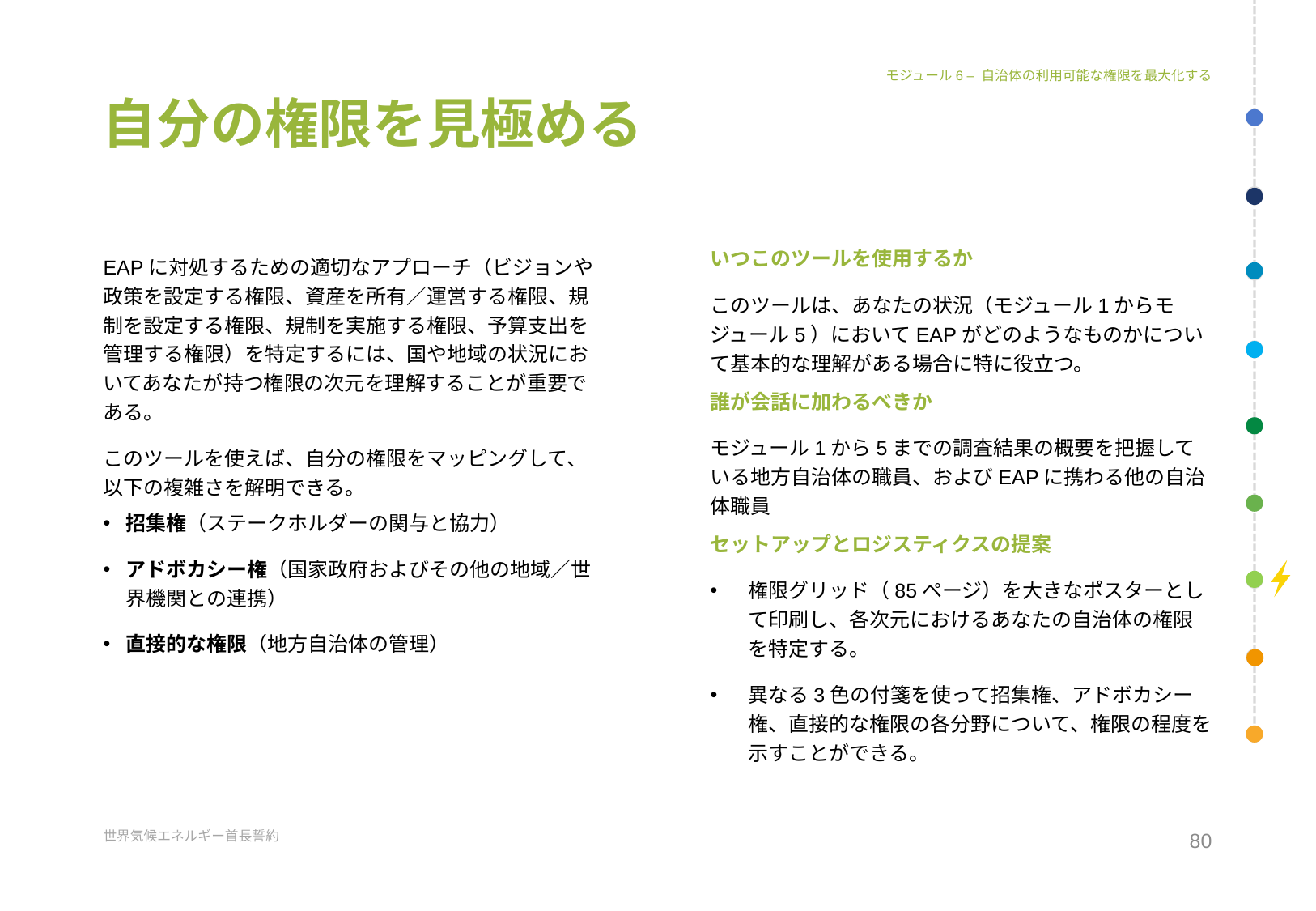

モジュール6 – 自治体の利用可能な権限を最大化する
# 自分の権限を見極める

いつこのツールを使用するか
このツールは、あなたの状況（モジュール1からモジュール5）においてEAPがどのようなものかについて基本的な理解がある場合に特に役立つ。
誰が会話に加わるべきか
モジュール1から5までの調査結果の概要を把握している地方自治体の職員、およびEAPに携わる他の自治体職員
セットアップとロジスティクスの提案
権限グリッド（85ページ）を大きなポスターとして印刷し、各次元におけるあなたの自治体の権限を特定する。
異なる3色の付箋を使って招集権、アドボカシー権、直接的な権限の各分野について、権限の程度を示すことができる。
EAPに対処するための適切なアプローチ（ビジョンや政策を設定する権限、資産を所有／運営する権限、規制を設定する権限、規制を実施する権限、予算支出を管理する権限）を特定するには、国や地域の状況においてあなたが持つ権限の次元を理解することが重要である。
このツールを使えば、自分の権限をマッピングして、以下の複雑さを解明できる。
招集権（ステークホルダーの関与と協力）
アドボカシー権（国家政府およびその他の地域／世界機関との連携）
直接的な権限（地方自治体の管理）

80